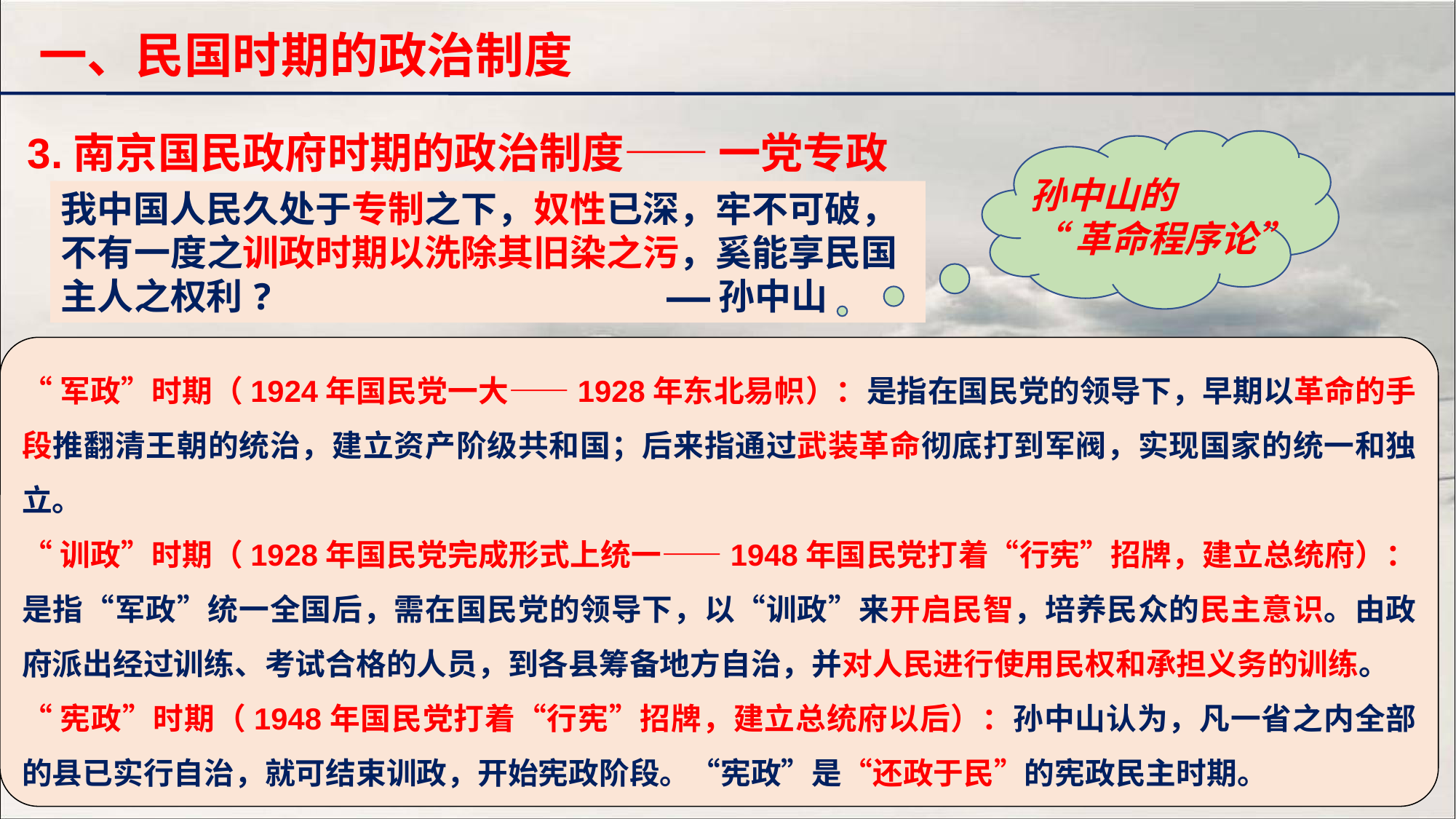

一、民国时期的政治制度
3.南京国民政府时期的政治制度—— 一党专政

孙中山的
“革命程序论”
我中国人民久处于专制之下，奴性已深，牢不可破，不有一度之训政时期以洗除其旧染之污，奚能享民国主人之权利?                  ——孙中山
“军政”时期（1924年国民党一大——1928年东北易帜）：是指在国民党的领导下，早期以革命的手段推翻清王朝的统治，建立资产阶级共和国；后来指通过武装革命彻底打到军阀，实现国家的统一和独立。
“训政”时期（1928年国民党完成形式上统一——1948年国民党打着“行宪”招牌，建立总统府）：是指“军政”统一全国后，需在国民党的领导下，以“训政”来开启民智，培养民众的民主意识。由政府派出经过训练、考试合格的人员，到各县筹备地方自治，并对人民进行使用民权和承担义务的训练。
“宪政”时期（1948年国民党打着“行宪”招牌，建立总统府以后）：孙中山认为，凡一省之内全部的县已实行自治，就可结束训政，开始宪政阶段。“宪政”是“还政于民”的宪政民主时期。